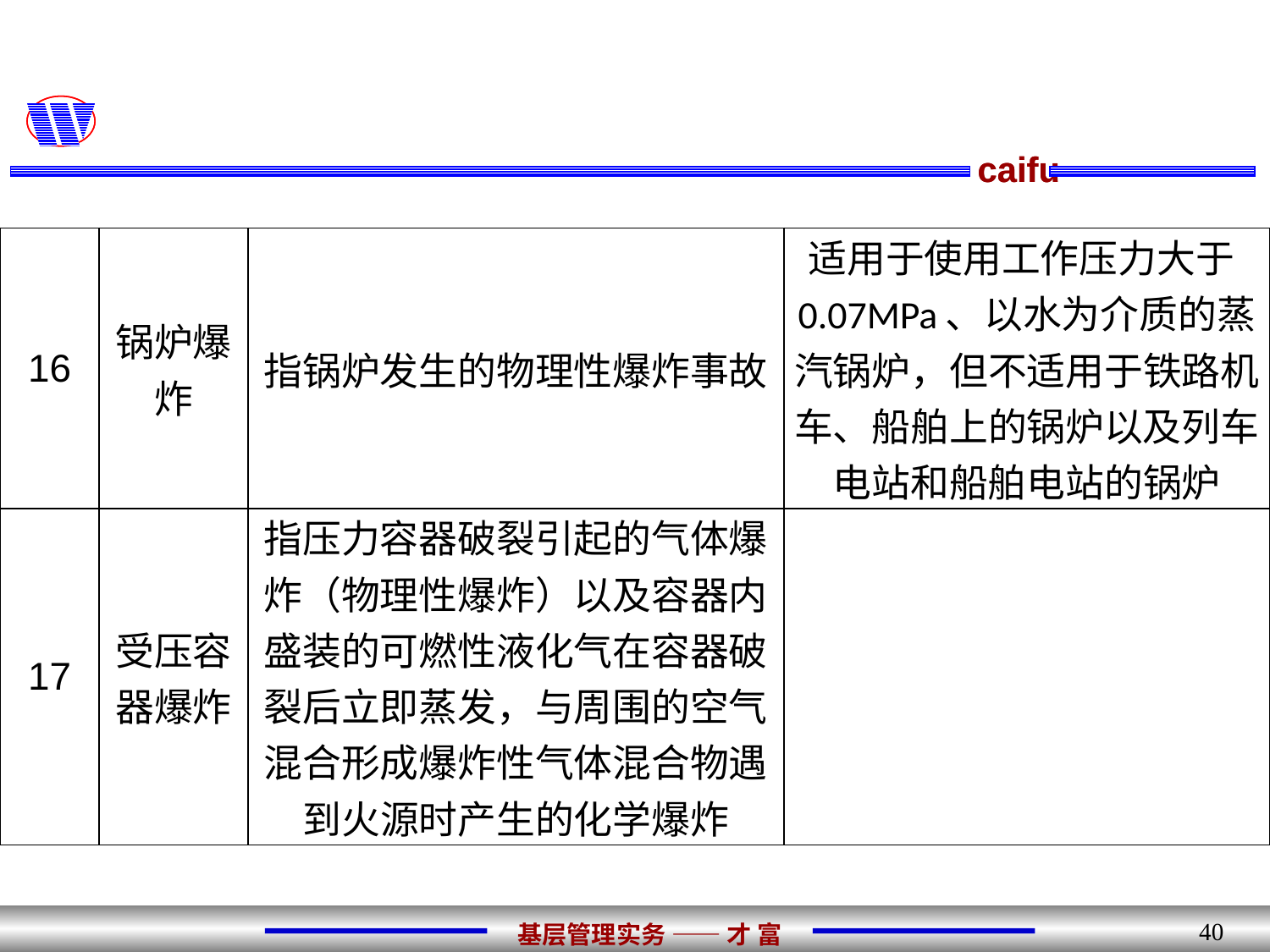

#
| 16 | 锅炉爆炸 | 指锅炉发生的物理性爆炸事故 | 适用于使用工作压力大于0.07MPa、以水为介质的蒸汽锅炉，但不适用于铁路机车、船舶上的锅炉以及列车电站和船舶电站的锅炉 |
| --- | --- | --- | --- |
| 17 | 受压容器爆炸 | 指压力容器破裂引起的气体爆炸（物理性爆炸）以及容器内盛装的可燃性液化气在容器破裂后立即蒸发，与周围的空气混合形成爆炸性气体混合物遇到火源时产生的化学爆炸 |  |